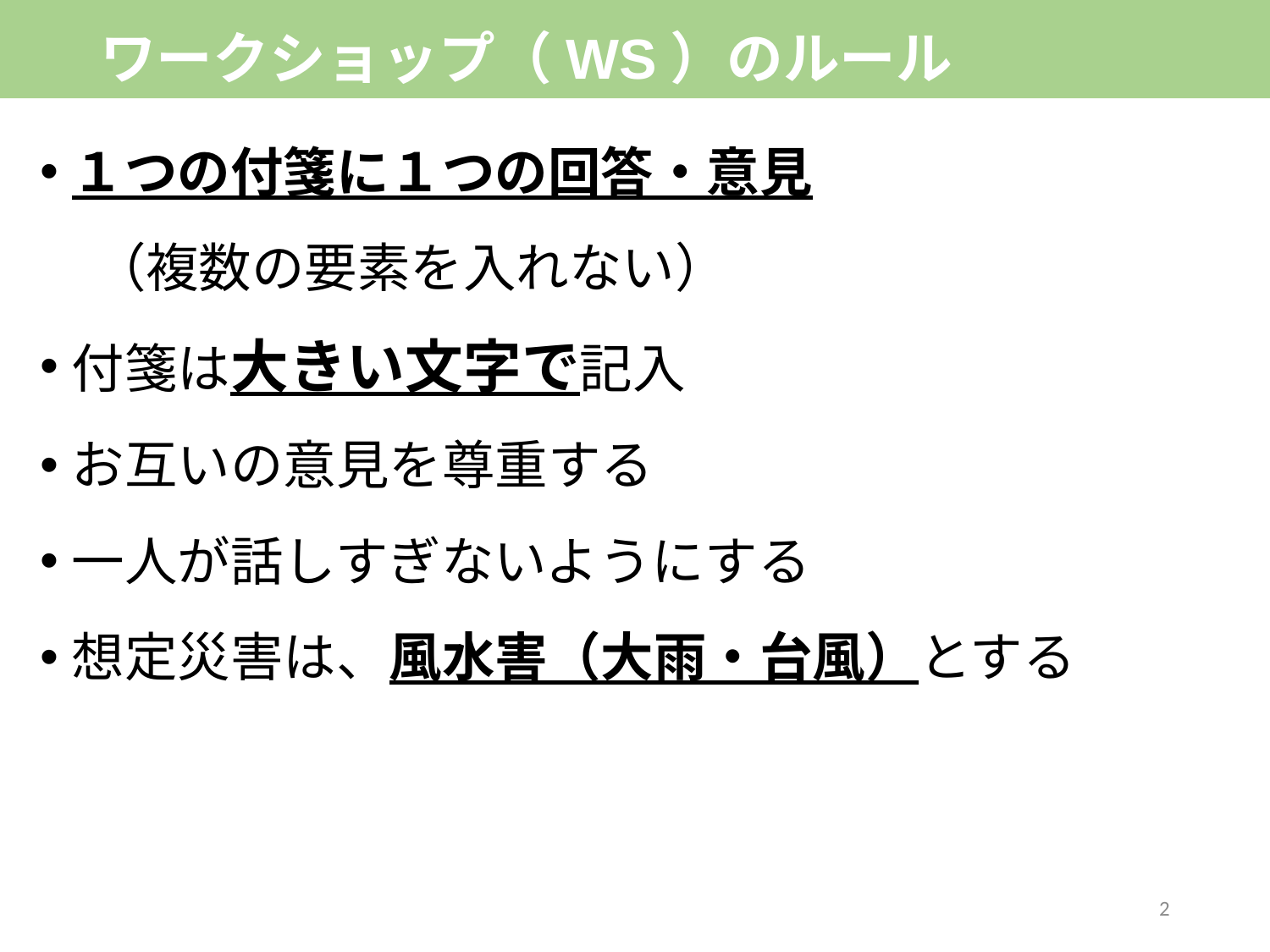

# ワークショップ（WS）のルール
１つの付箋に１つの回答・意見
　（複数の要素を入れない）
付箋は大きい文字で記入
お互いの意見を尊重する
一人が話しすぎないようにする
想定災害は、風水害（大雨・台風）とする
2